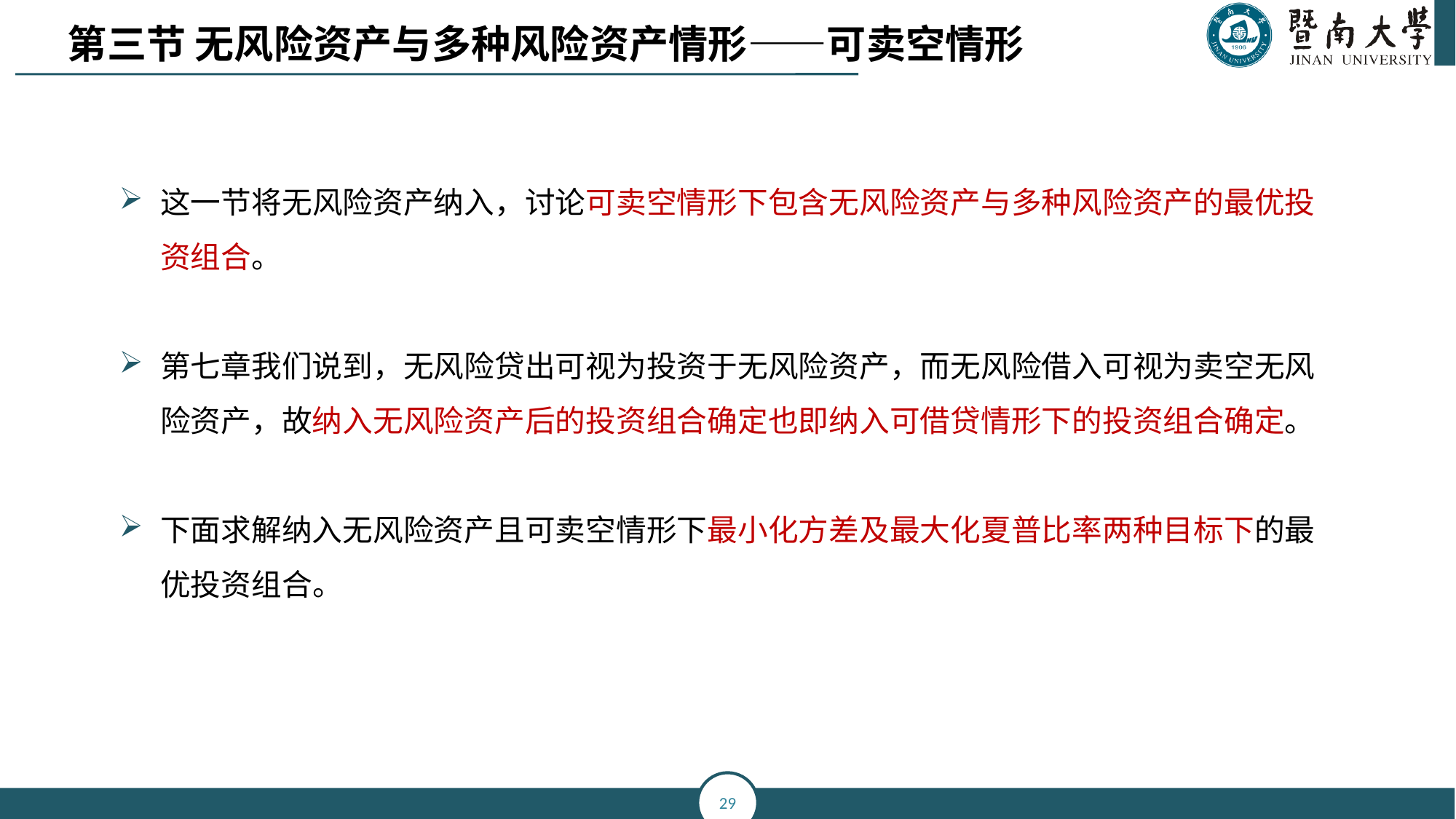

第三节 无风险资产与多种风险资产情形——可卖空情形
这一节将无风险资产纳入，讨论可卖空情形下包含无风险资产与多种风险资产的最优投资组合。

第七章我们说到，无风险贷出可视为投资于无风险资产，而无风险借入可视为卖空无风险资产，故纳入无风险资产后的投资组合确定也即纳入可借贷情形下的投资组合确定。

下面求解纳入无风险资产且可卖空情形下最小化方差及最大化夏普比率两种目标下的最优投资组合。